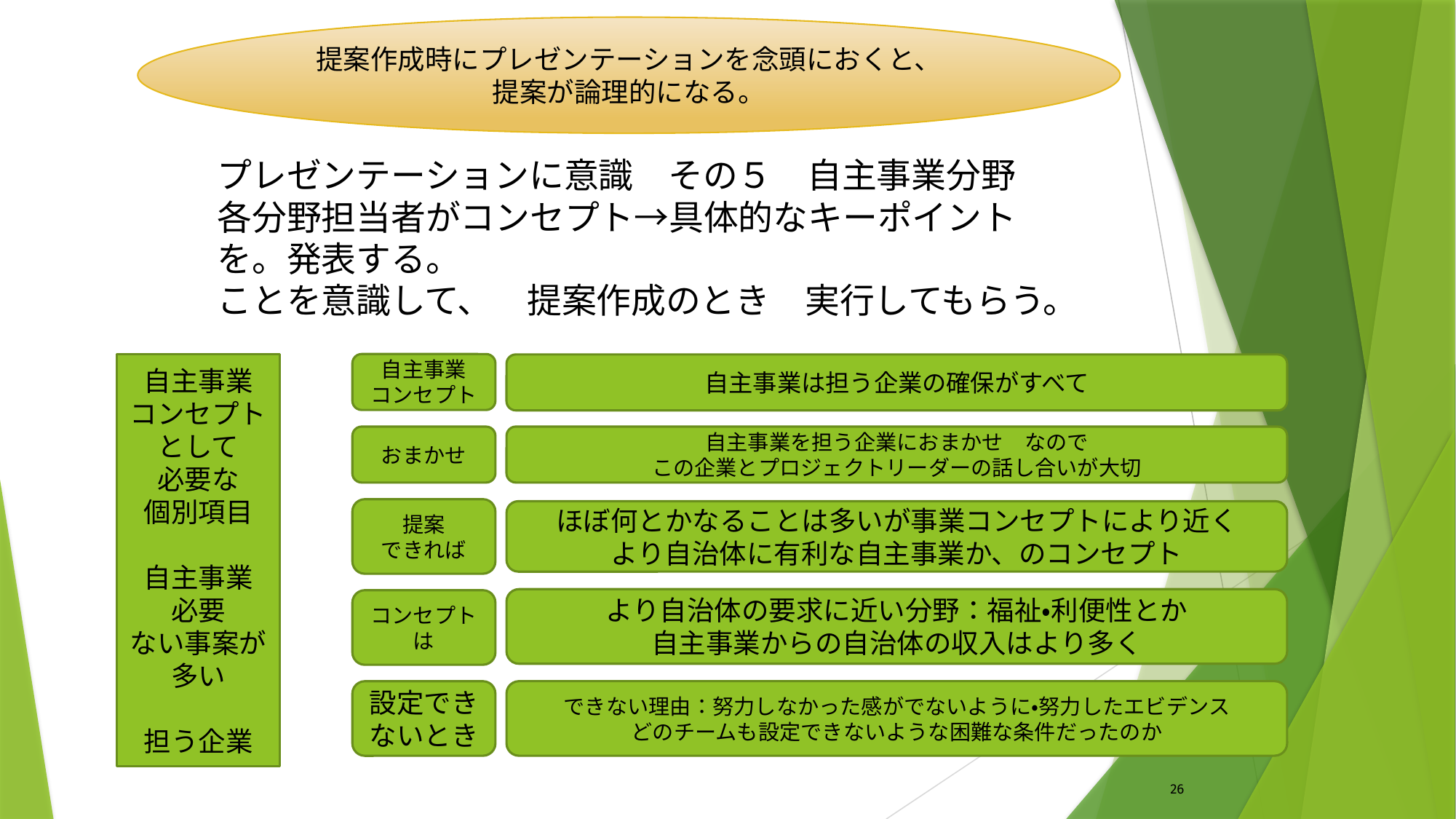

提案作成時にプレゼンテーションを念頭におくと、
提案が論理的になる。
# プレゼンテーションに意識　その５　自主事業分野 各分野担当者がコンセプト→具体的なキーポイント を。発表する。　　 ことを意識して、　提案作成のとき　実行してもらう。
自主事業
コンセプト
として
必要な
個別項目

自主事業
必要
ない事案が
多い

担う企業
自主事業
コンセプト
自主事業は担う企業の確保がすべて
おまかせ
自主事業を担う企業におまかせ　なので
この企業とプロジェクトリーダーの話し合いが大切
提案
できれば
ほぼ何とかなることは多いが事業コンセプトにより近く
より自治体に有利な自主事業か、のコンセプト
より自治体の要求に近い分野：福祉・利便性とか
自主事業からの自治体の収入はより多く
コンセプト
は
できない理由：努力しなかった感がでないように・努力したエビデンス
どのチームも設定できないような困難な条件だったのか
設定できないとき
26